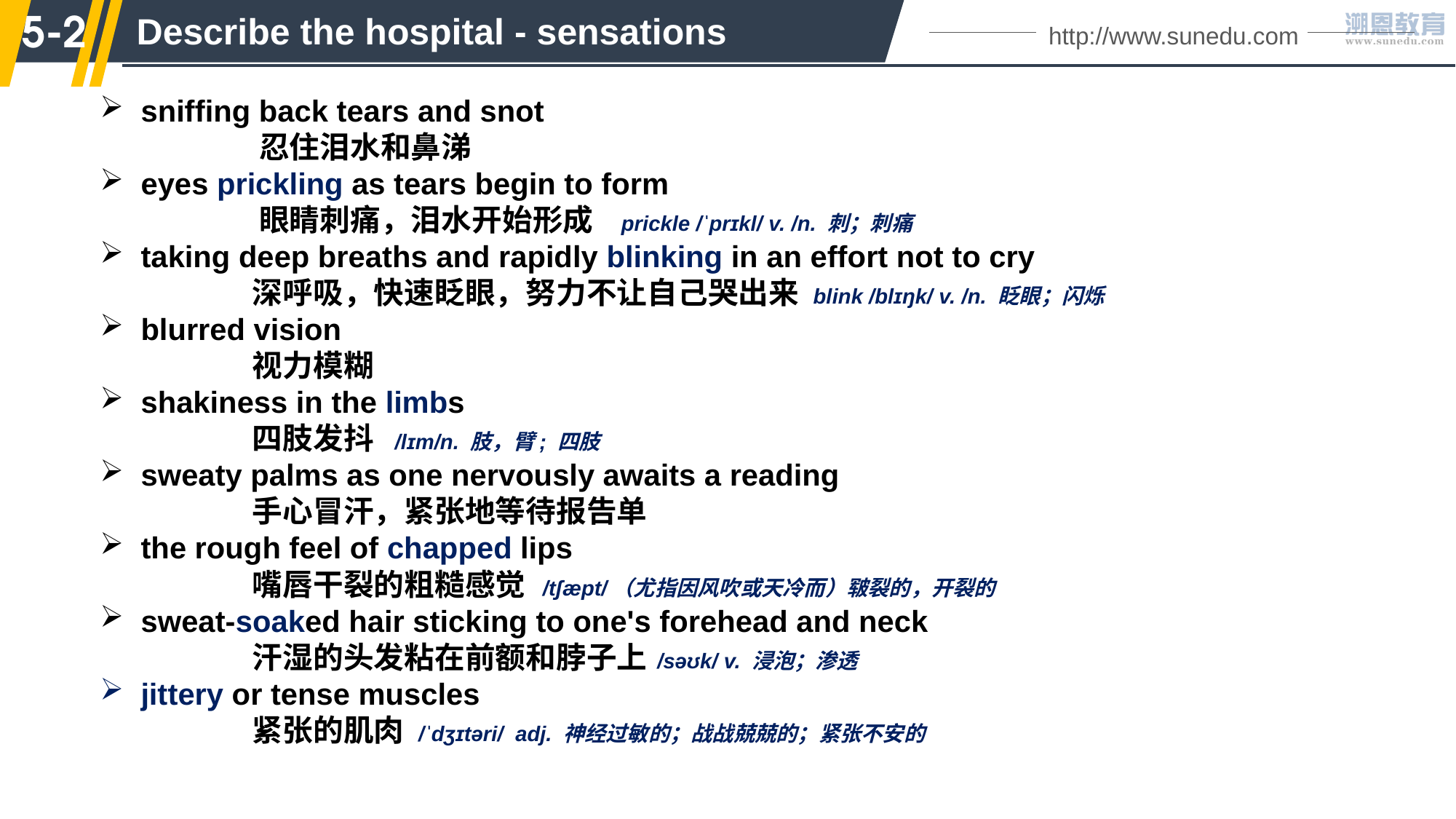

5-2

Describe the hospital - sensations
http://www.sunedu.com
sniffing back tears and snot
                      忍住泪水和鼻涕
eyes prickling as tears begin to form
                      眼睛刺痛，泪水开始形成   prickle /ˈprɪkl/ v. /n. 刺；刺痛
taking deep breaths and rapidly blinking in an effort not to cry
                     深呼吸，快速眨眼，努力不让自己哭出来 blink /blɪŋk/ v. /n. 眨眼；闪烁
blurred vision
                     视力模糊
shakiness in the limbs
                     四肢发抖  /lɪm/n. 肢，臂; 四肢
sweaty palms as one nervously awaits a reading
                     手心冒汗，紧张地等待报告单
the rough feel of chapped lips
                     嘴唇干裂的粗糙感觉  /tʃæpt/（尤指因风吹或天冷而）皲裂的，开裂的
sweat-soaked hair sticking to one's forehead and neck
                     汗湿的头发粘在前额和脖子上 /səʊk/ v. 浸泡；渗透
jittery or tense muscles
                     紧张的肌肉 /ˈdʒɪtəri/  adj. 神经过敏的；战战兢兢的；紧张不安的